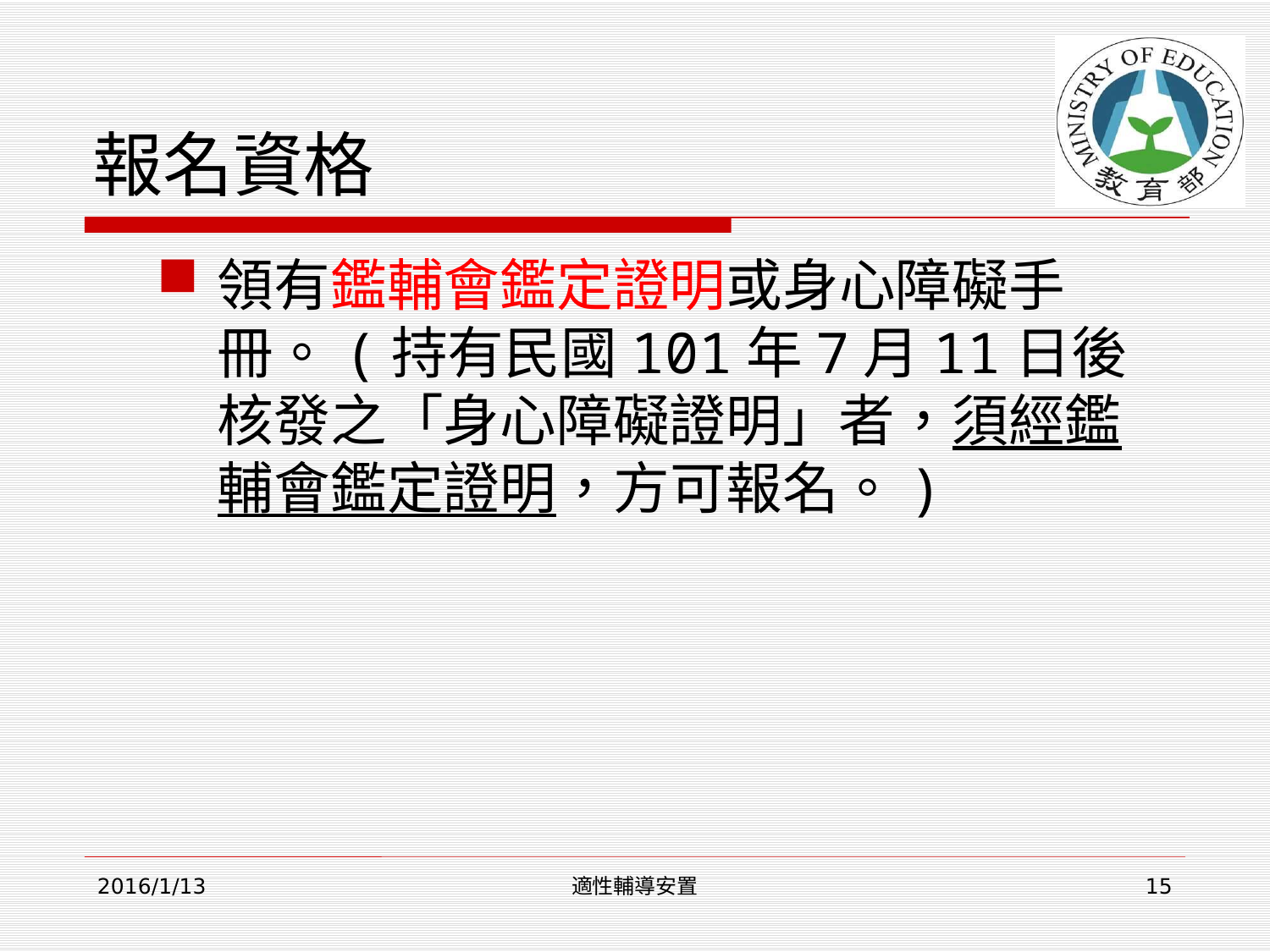

# 報名資格
領有鑑輔會鑑定證明或身心障礙手冊。(持有民國101年7月11日後核發之「身心障礙證明」者，須經鑑輔會鑑定證明，方可報名。)
2016/1/13
適性輔導安置
15